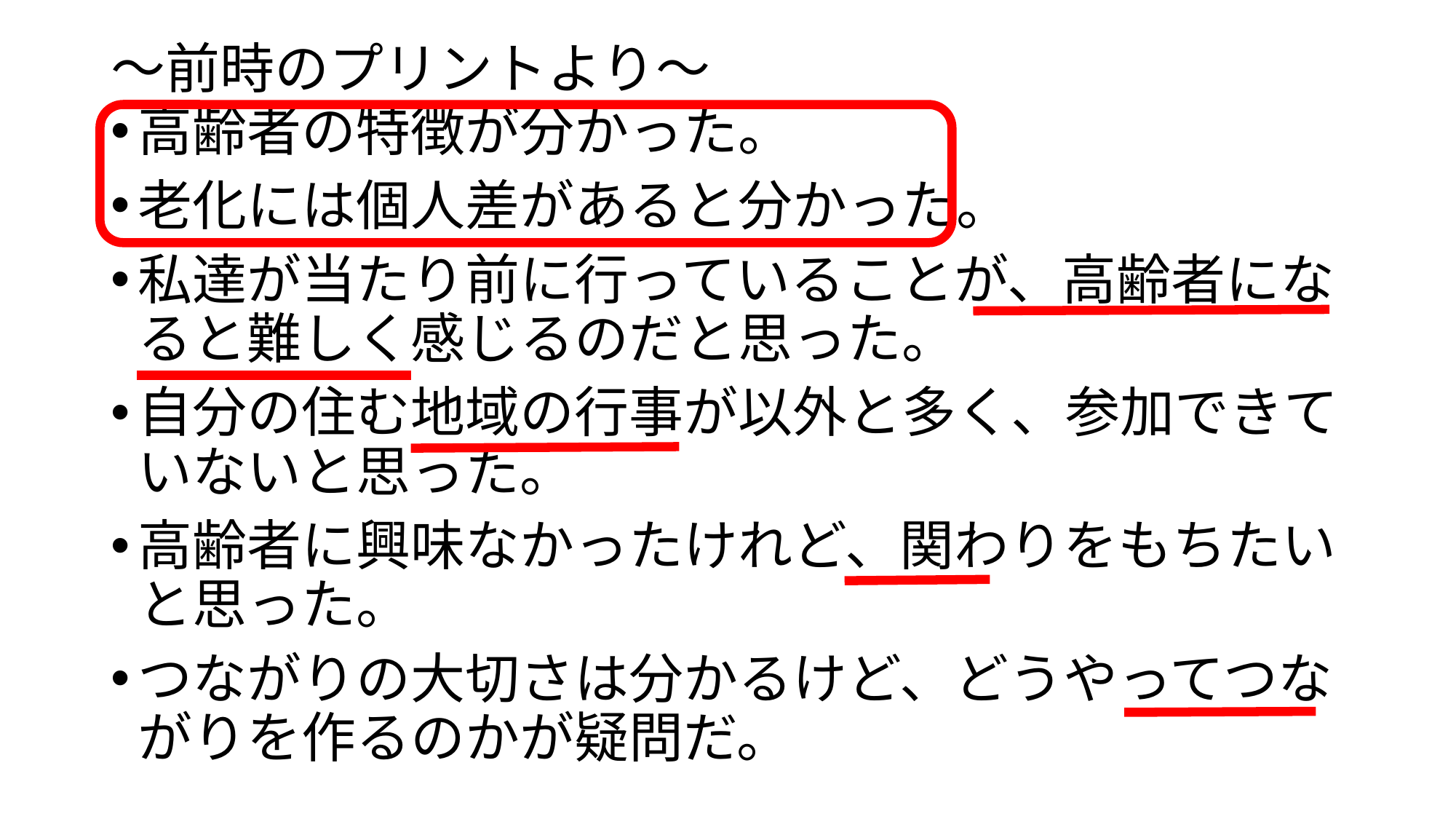

# ～前時のプリントより～
高齢者の特徴が分かった。
老化には個人差があると分かった。
私達が当たり前に行っていることが、高齢者になると難しく感じるのだと思った。
自分の住む地域の行事が以外と多く、参加できていないと思った。
高齢者に興味なかったけれど、関わりをもちたいと思った。
つながりの大切さは分かるけど、どうやってつながりを作るのかが疑問だ。